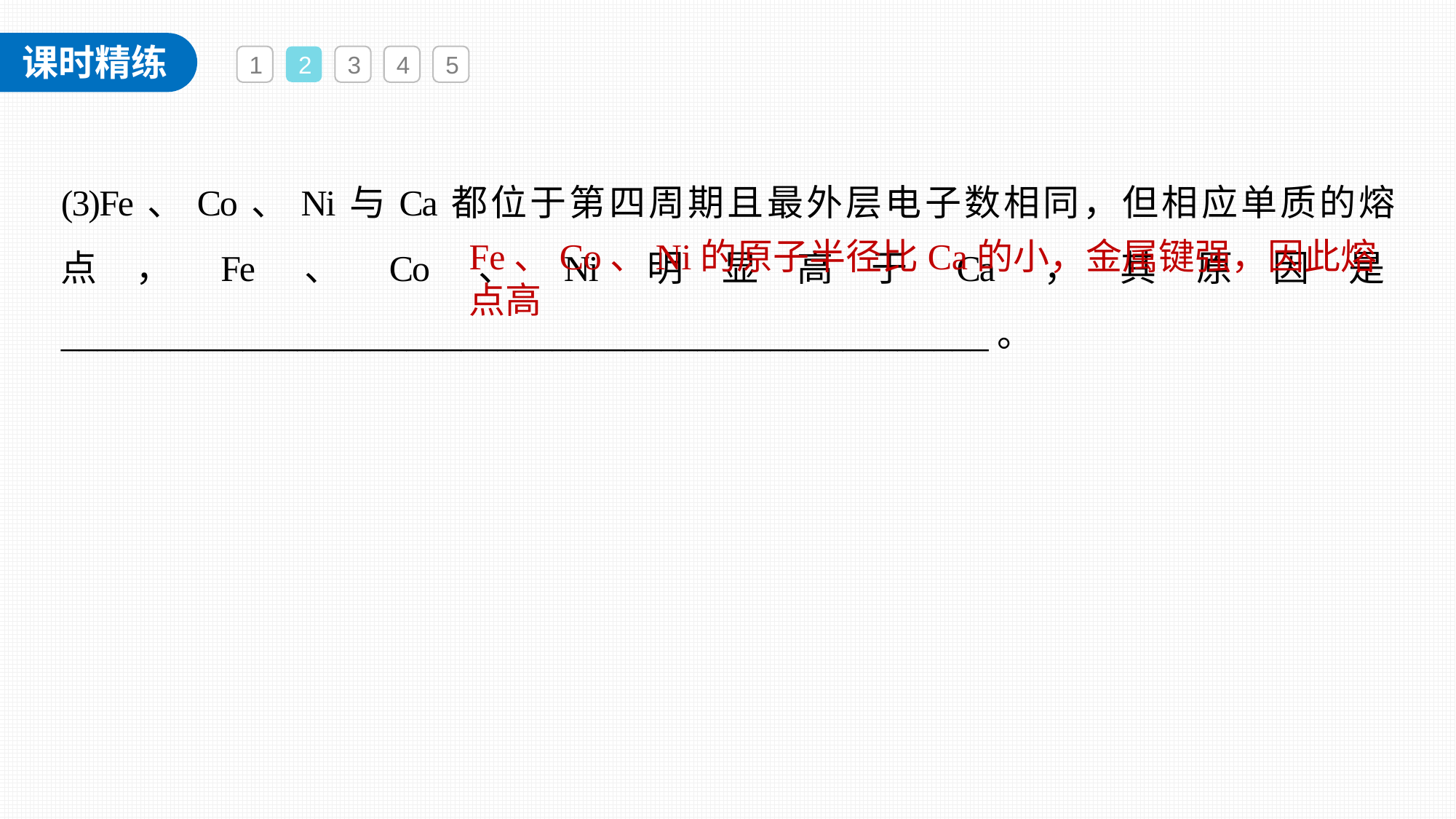

1
2
3
4
5
(3)Fe、Co、Ni与Ca都位于第四周期且最外层电子数相同，但相应单质的熔点，Fe、Co、Ni明显高于Ca，其原因是___________________________________________________。
Fe、Co、Ni的原子半径比Ca的小，金属键强，因此熔点高